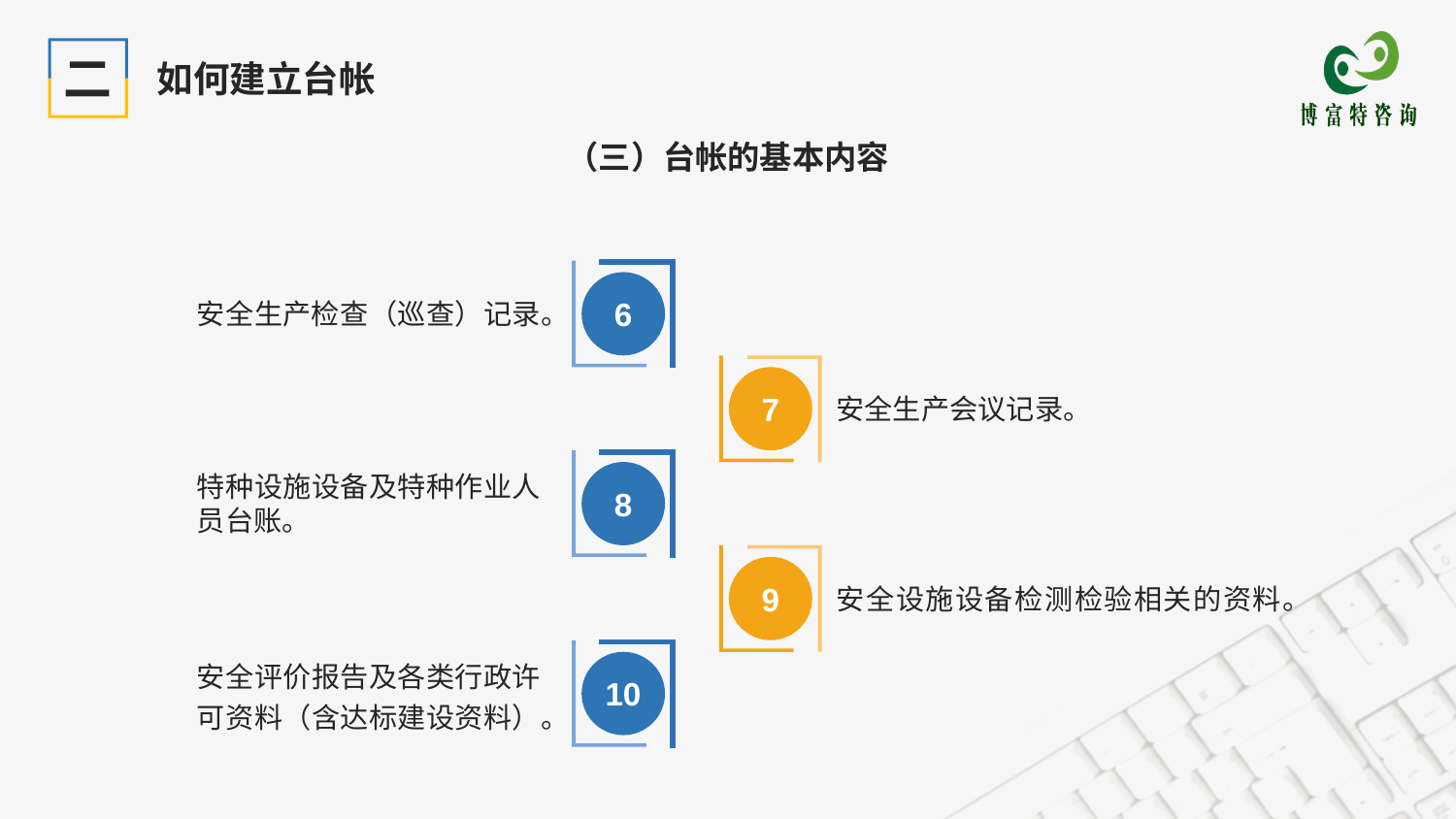

二
如何建立台帐
（三）台帐的基本内容

6
安全生产检查（巡查）记录。

7
安全生产会议记录。

8
特种设施设备及特种作业人员台账。

9
安全设施设备检测检验相关的资料。

10
安全评价报告及各类行政许可资料（含达标建设资料）。